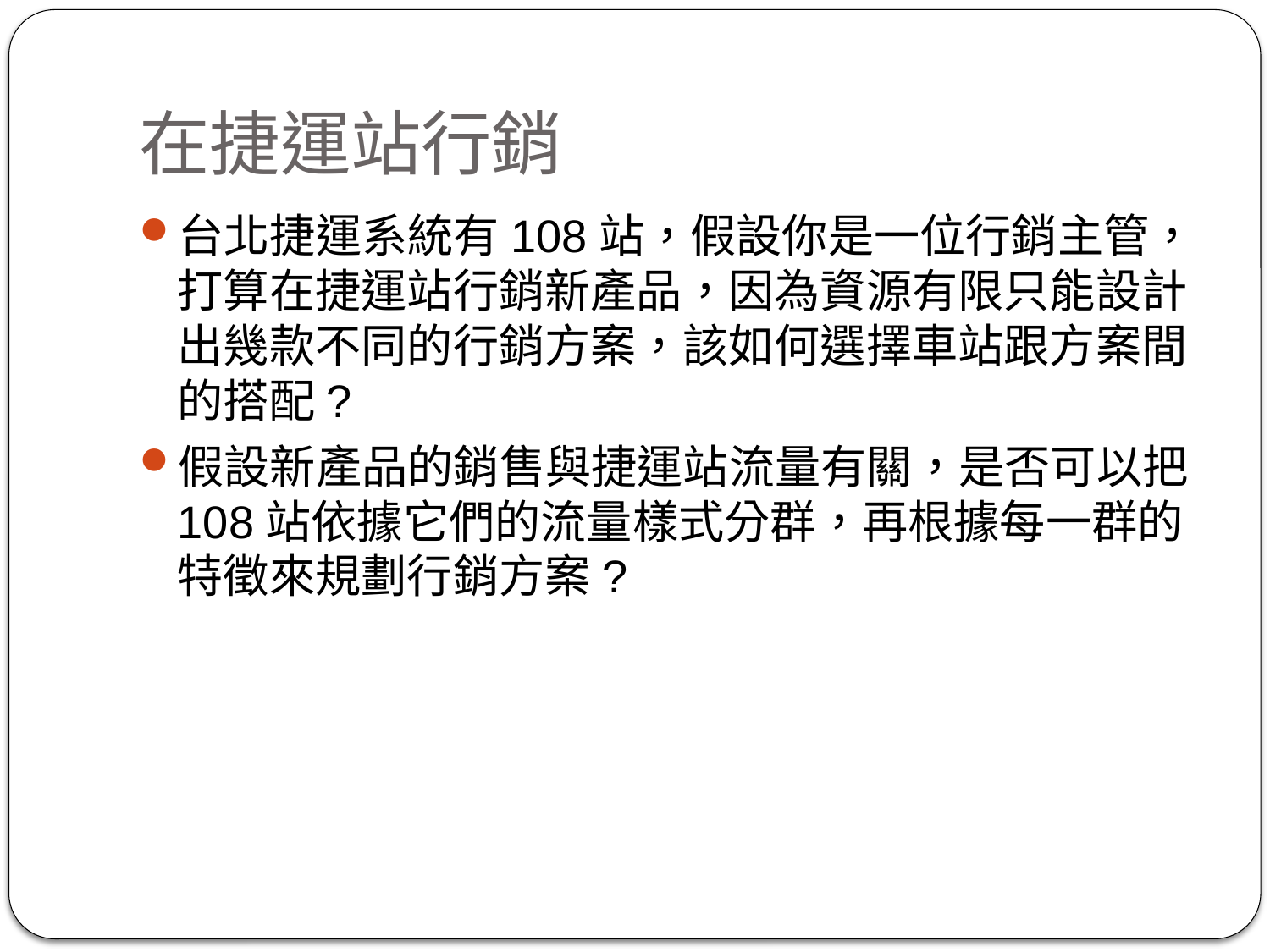

# 在捷運站行銷
台北捷運系統有108站，假設你是一位行銷主管，打算在捷運站行銷新產品，因為資源有限只能設計出幾款不同的行銷方案，該如何選擇車站跟方案間的搭配?
假設新產品的銷售與捷運站流量有關，是否可以把108站依據它們的流量樣式分群，再根據每一群的特徵來規劃行銷方案?